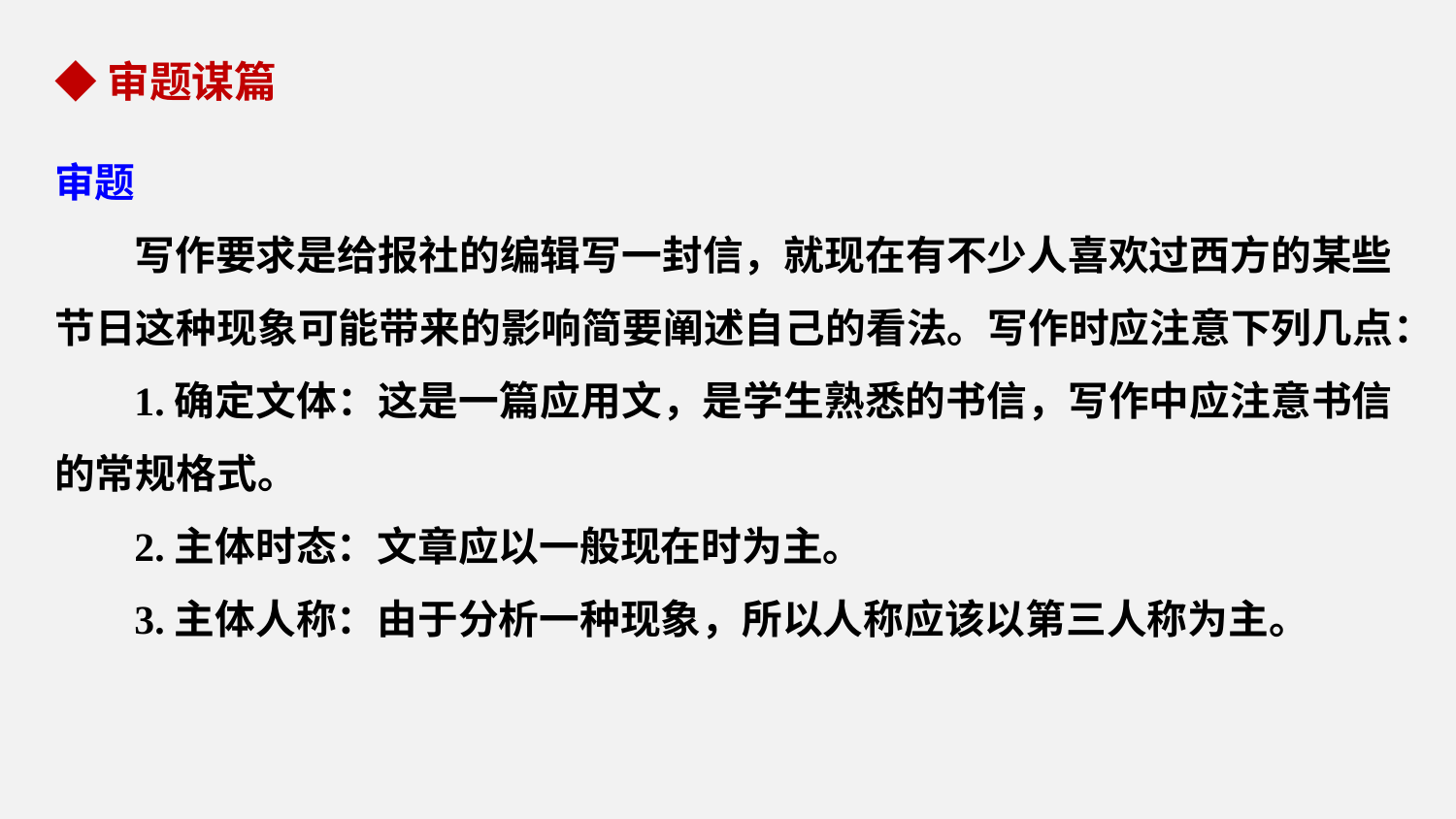

◆审题谋篇
审题
写作要求是给报社的编辑写一封信，就现在有不少人喜欢过西方的某些节日这种现象可能带来的影响简要阐述自己的看法。写作时应注意下列几点：
1.确定文体：这是一篇应用文，是学生熟悉的书信，写作中应注意书信的常规格式。
2.主体时态：文章应以一般现在时为主。
3.主体人称：由于分析一种现象，所以人称应该以第三人称为主。